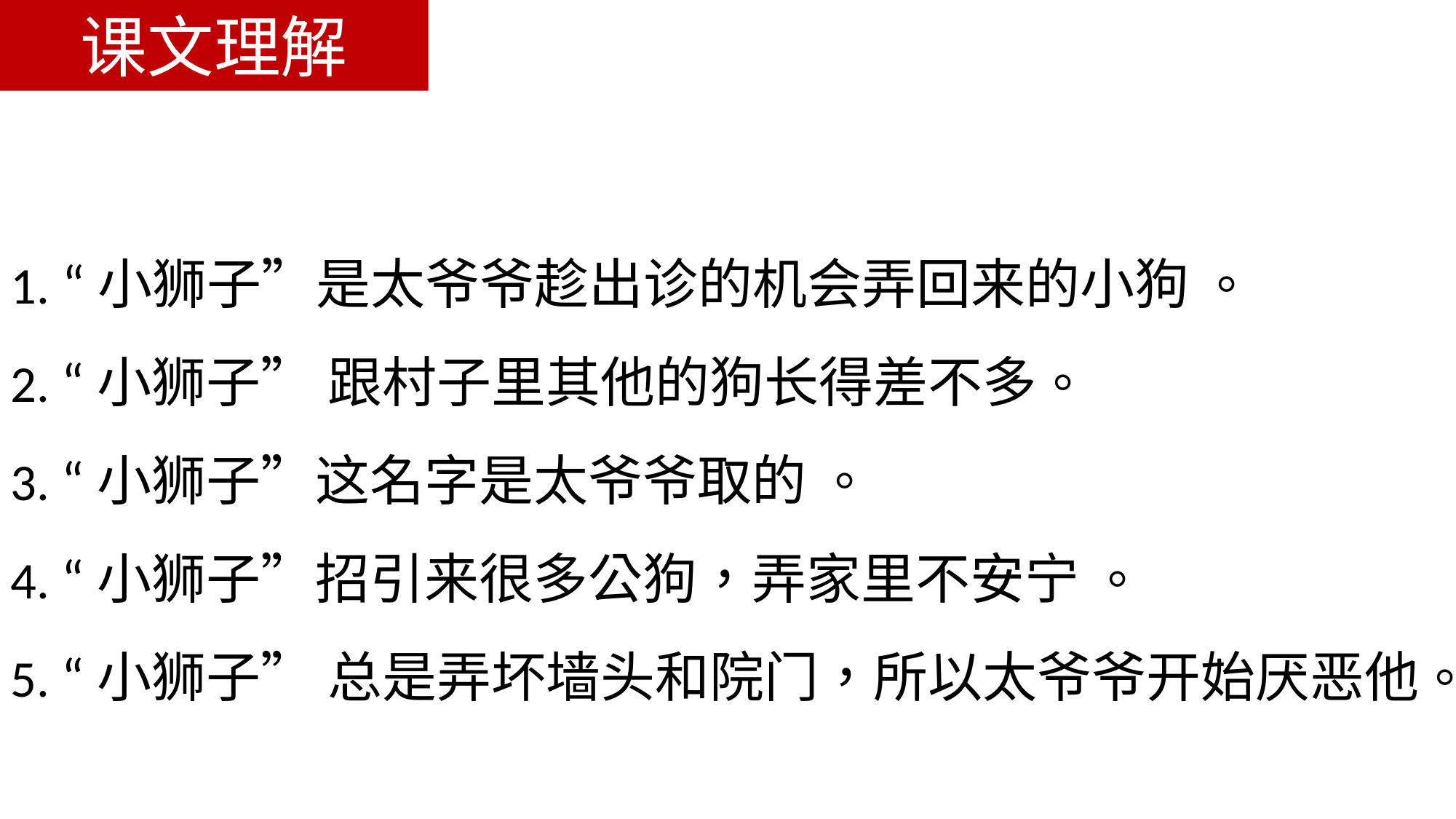

课文理解
1. “小狮子”是太爷爷趁出诊的机会弄回来的小狗 。
2. “小狮子” 跟村子里其他的狗长得差不多。
3. “小狮子”这名字是太爷爷取的 。
4. “小狮子”招引来很多公狗，弄家里不安宁 。
5. “小狮子” 总是弄坏墙头和院门，所以太爷爷开始厌恶他。